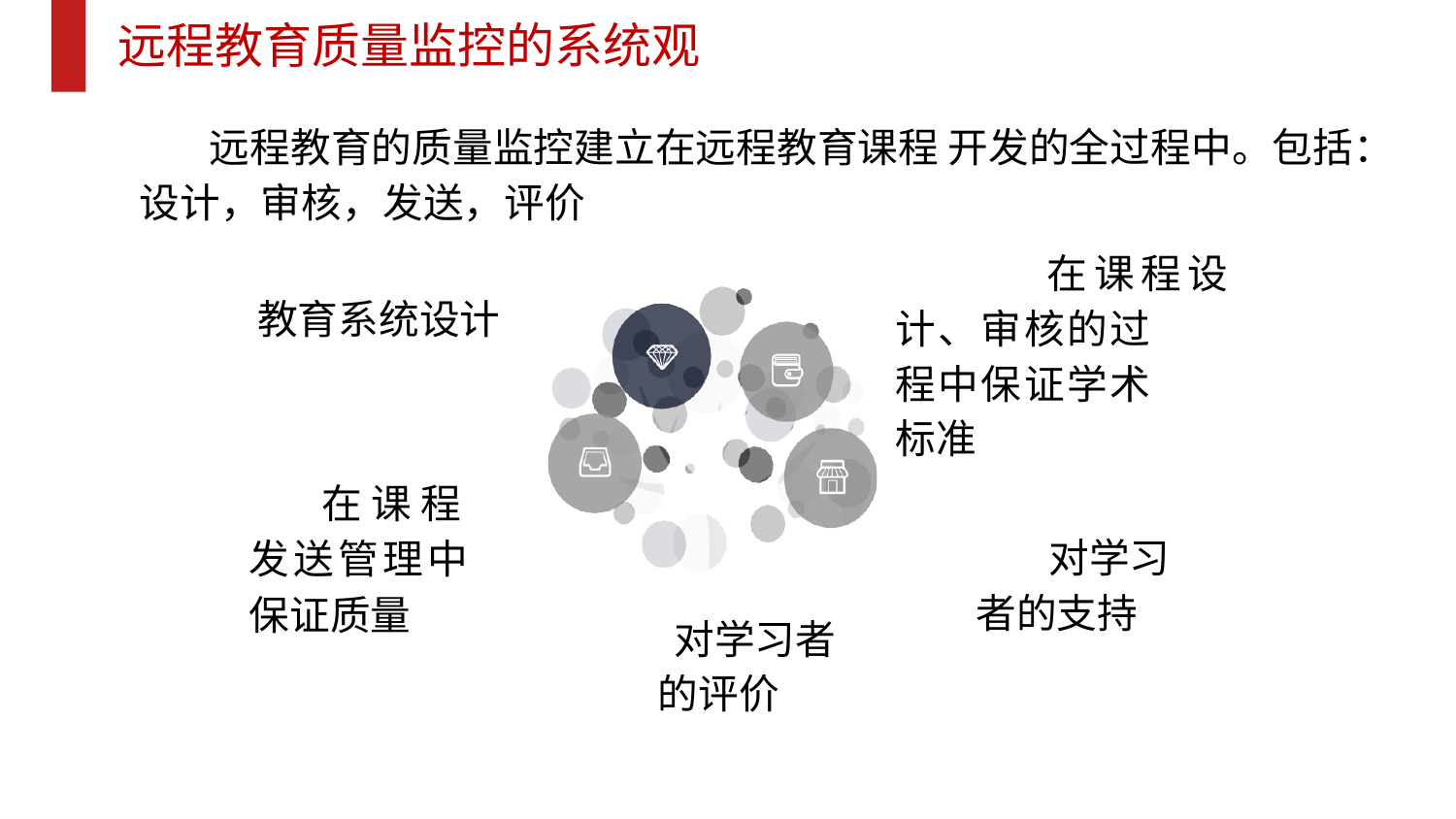

# 远程教育质量监控的系统观
远程教育的质量监控建立在远程教育课程 开发的全过程中。包括：  设计，审核，发送，评价
在课程设

教育系统设计
计、审核的过 程中保证学术 标准
在 课 程 发送管理中
对学习
者的支持
保证质量
对学习者 的评价